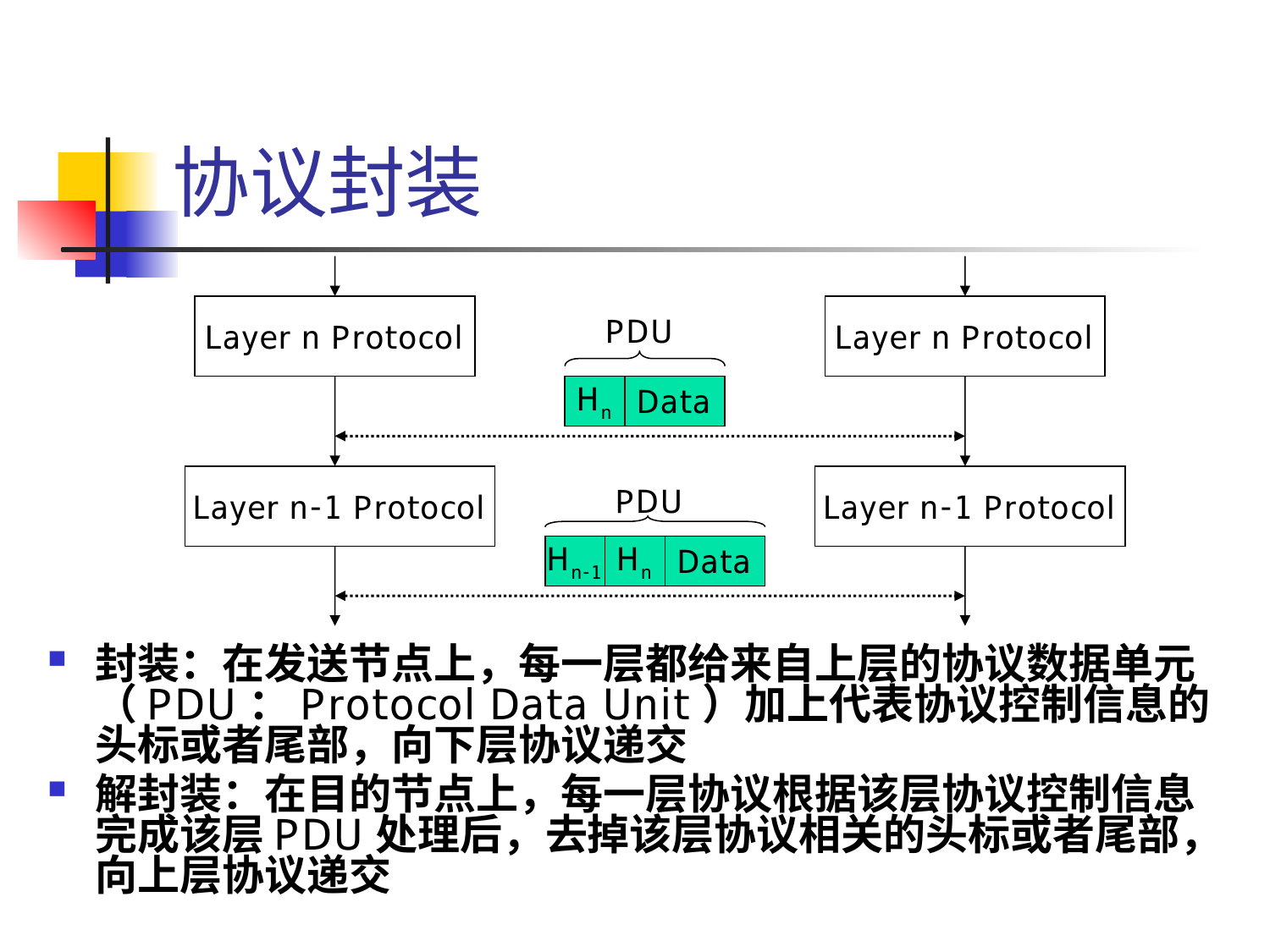

# 协议封装

Layer n Protocol
Layer n Protocol
PDU

Hn
Data

Layer n-1 Protocol
Layer n-1 Protocol
PDU
Hn-1
Hn
Data

封装：在发送节点上，每一层都给来自上层的协议数据单元（PDU：Protocol Data Unit）加上代表协议控制信息的头标或者尾部，向下层协议递交
解封装：在目的节点上，每一层协议根据该层协议控制信息完成该层PDU处理后，去掉该层协议相关的头标或者尾部，向上层协议递交